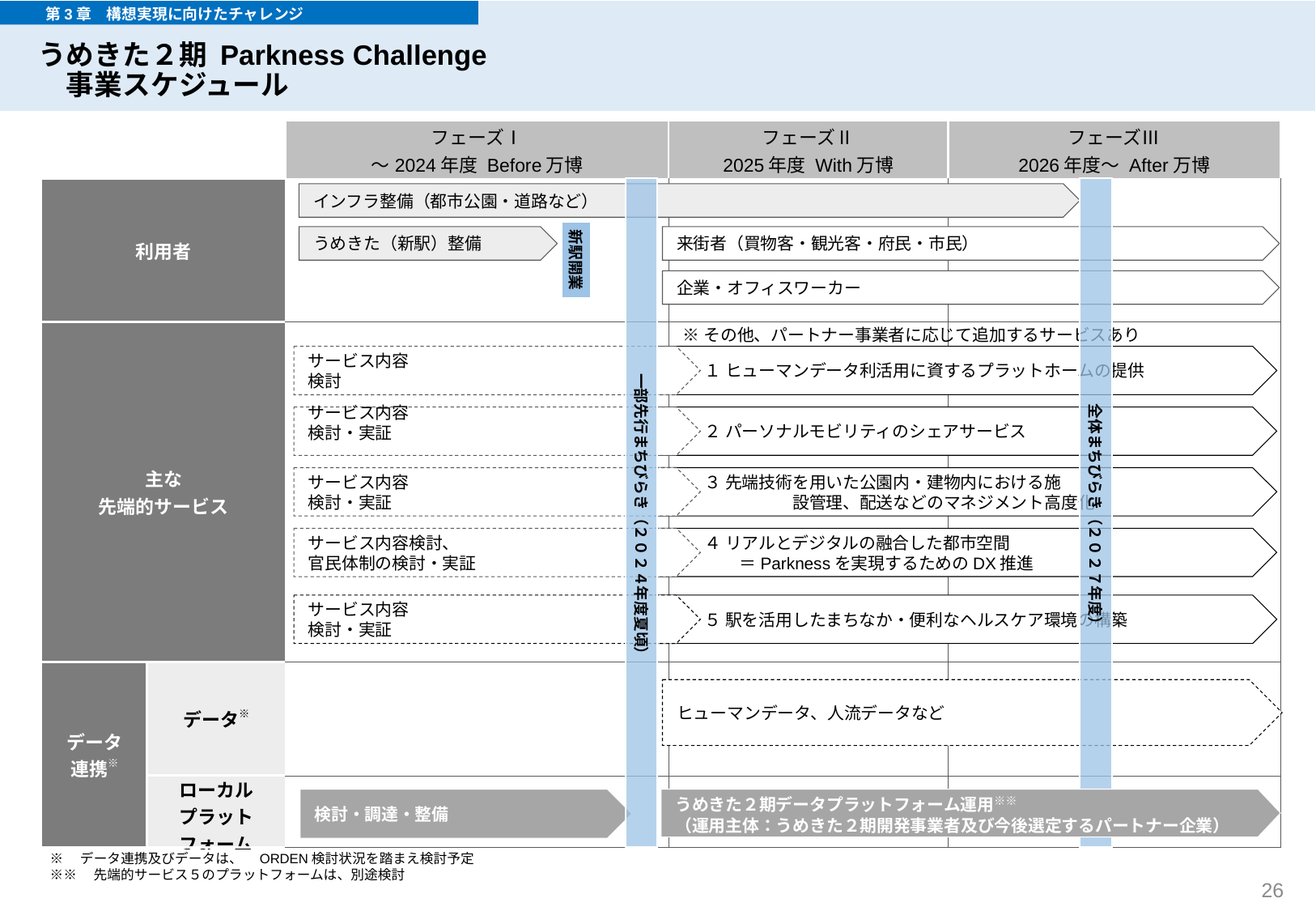

# うめきた２期 Parkness Challenge 　事業スケジュール
　　　第3章　構想実現に向けたチャレンジ
|  |  | フェーズⅠ ～2024年度 Before万博 | フェーズⅡ 2025年度 With万博 | フェーズⅢ 2026年度～ After万博 |
| --- | --- | --- | --- | --- |
| 利用者 |  |  |  |  |
| 主な 先端的サービス |  |  |  |  |
| データ 連携※ | データ※ |  |  |  |
|  | ローカル プラットフォーム |  |  |  |
要調整
（記載する場合でも記載内容は他のプロジェクトとの調整を希望します。）
全体まちびらき（２０２７年度）
一部先行まちびらき（２０２４年度夏頃）
インフラ整備（都市公園・道路など）
新駅開業
うめきた（新駅）整備
来街者（買物客・観光客・府民・市民）
企業・オフィスワーカー
※その他、パートナー事業者に応じて追加するサービスあり
サービス内容
検討
１ ヒューマンデータ利活用に資するプラットホームの提供
サービス内容
検討・実証
２ パーソナルモビリティのシェアサービス
サービス内容
検討・実証
３ 先端技術を用いた公園内・建物内における施
　　　　　 設管理、配送などのマネジメント高度化
サービス内容検討、
官民体制の検討・実証
４ リアルとデジタルの融合した都市空間
        ＝Parknessを実現するためのDX推進
サービス内容
検討・実証
５ 駅を活用したまちなか・便利なヘルスケア環境の構築
ヒューマンデータ、人流データなど
うめきた２期データプラットフォーム運用※※
（運用主体：うめきた２期開発事業者及び今後選定するパートナー企業）
検討・調達・整備
※　データ連携及びデータは、　ORDEN検討状況を踏まえ検討予定
※※　先端的サービス５のプラットフォームは、別途検討
26